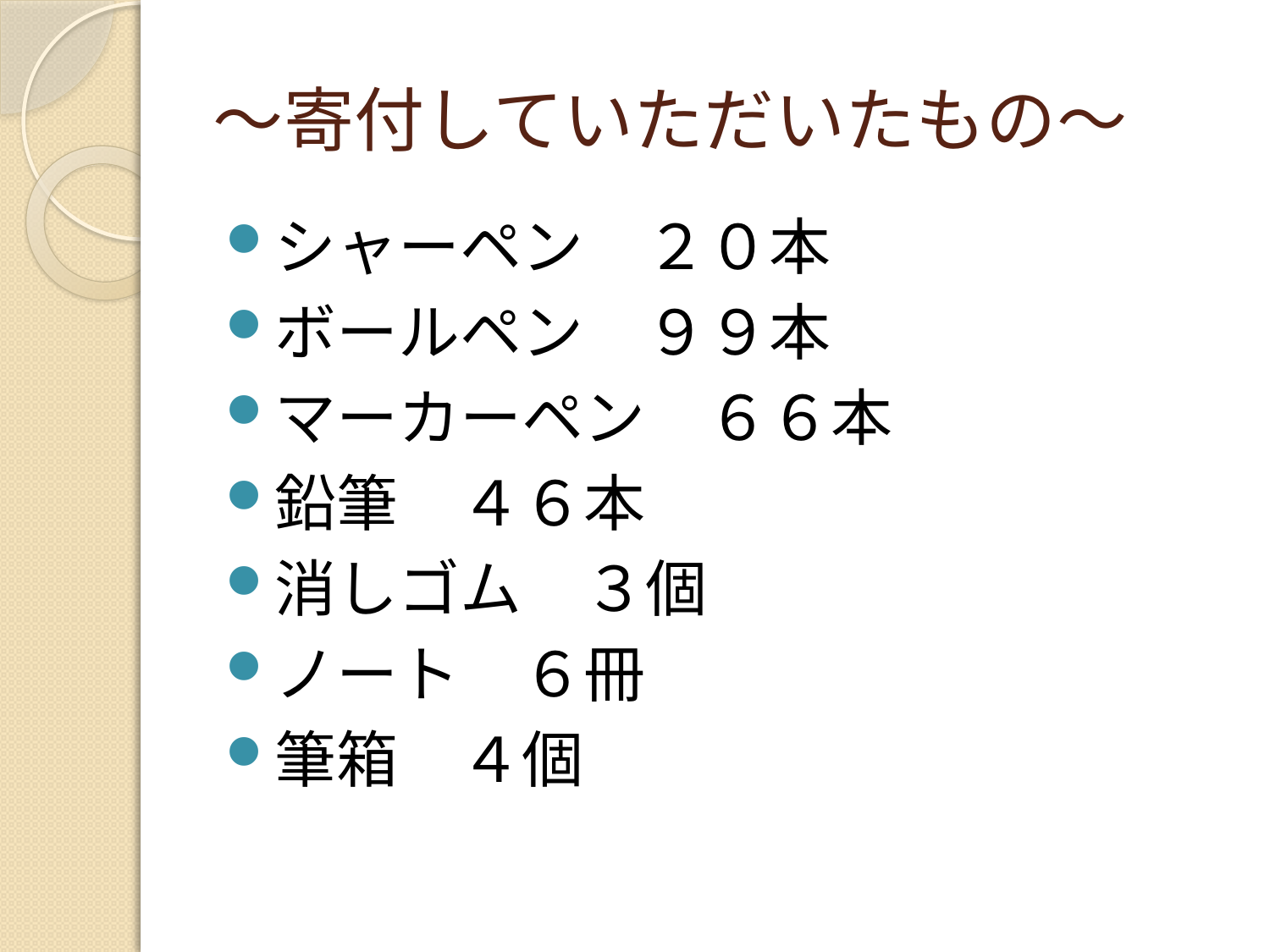

# ～寄付していただいたもの～
シャーペン　２０本
ボールペン　９９本
マーカーペン　６６本
鉛筆　４６本
消しゴム　３個
ノート　６冊
筆箱　４個